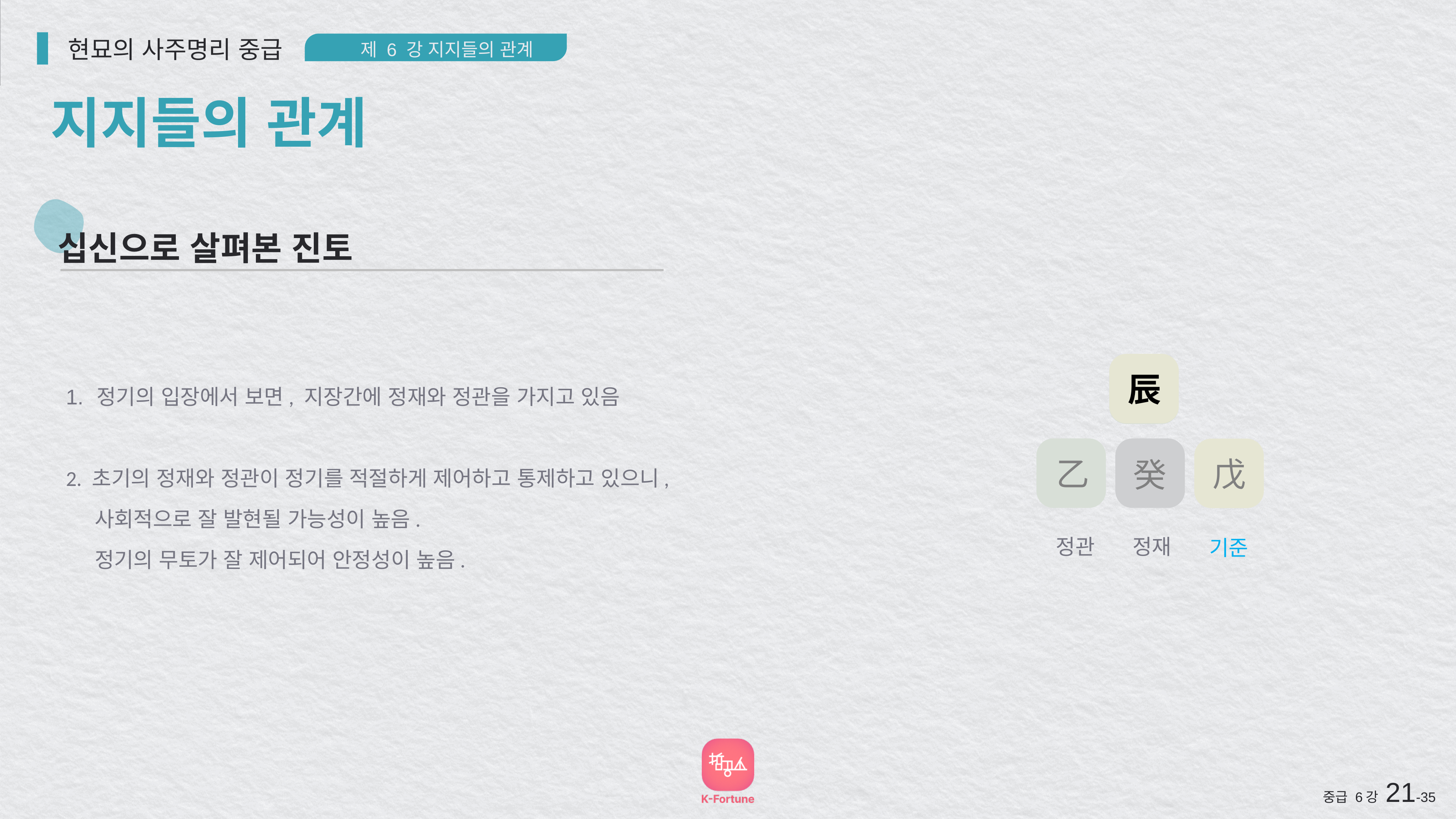

현묘의 사주명리 중급

제 6 강 지지들의 관계
지지들의 관계

십신으로 살펴본 진토

辰

寅
정기의 입장에서 보면, 지장간에 정재와 정관을 가지고 있음

2. 초기의 정재와 정관이 정기를 적절하게 제어하고 통제하고 있으니,
    사회적으로 잘 발현될 가능성이 높음.
    정기의 무토가 잘 제어되어 안정성이 높음.

乙

癸

戊
정관
정재
기준